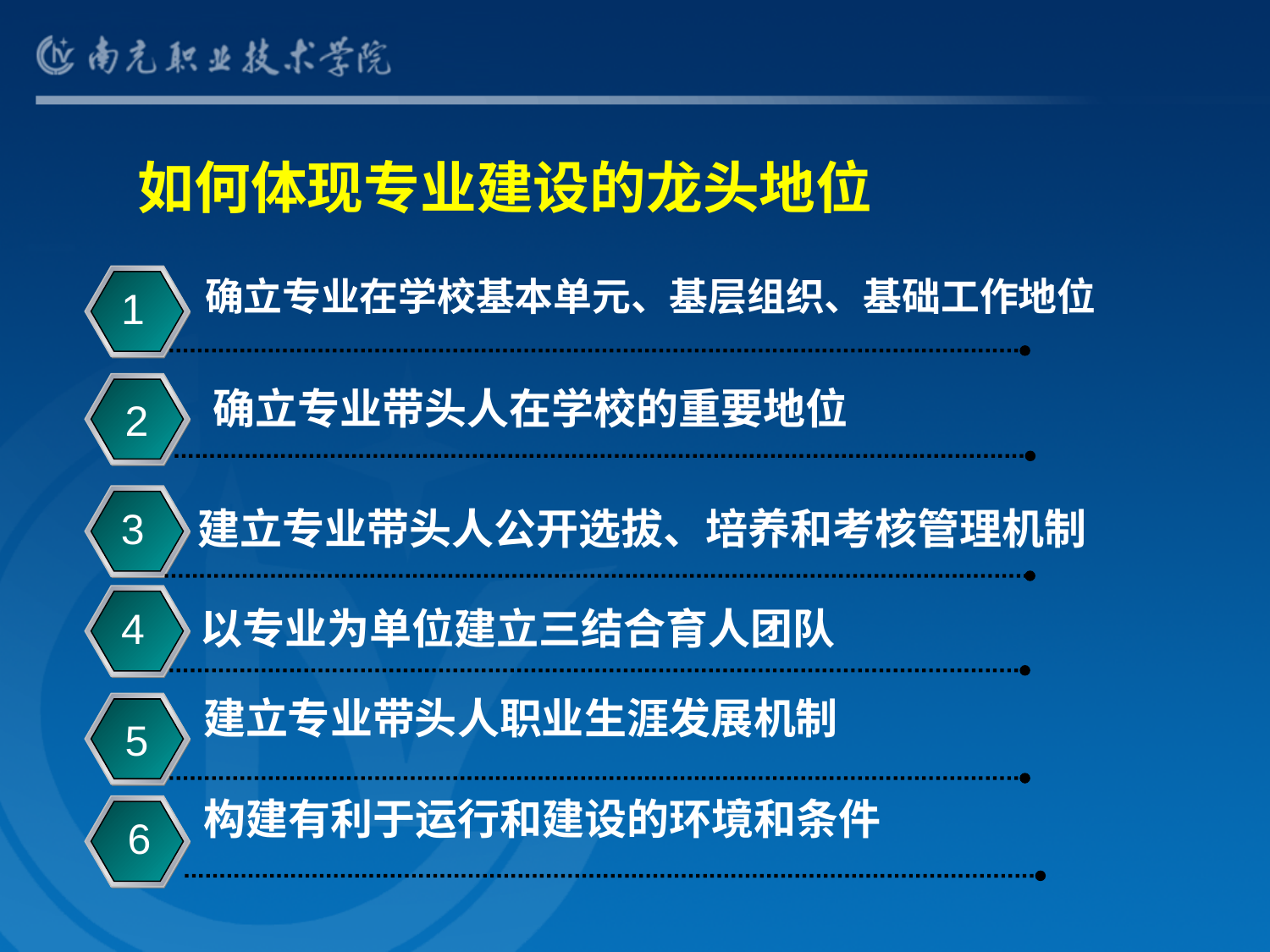

如何体现专业建设的龙头地位

确立专业在学校基本单元、基层组织、基础工作地位
1

确立专业带头人在学校的重要地位
2

3
建立专业带头人公开选拔、培养和考核管理机制

4
以专业为单位建立三结合育人团队

建立专业带头人职业生涯发展机制

5

构建有利于运行和建设的环境和条件

6